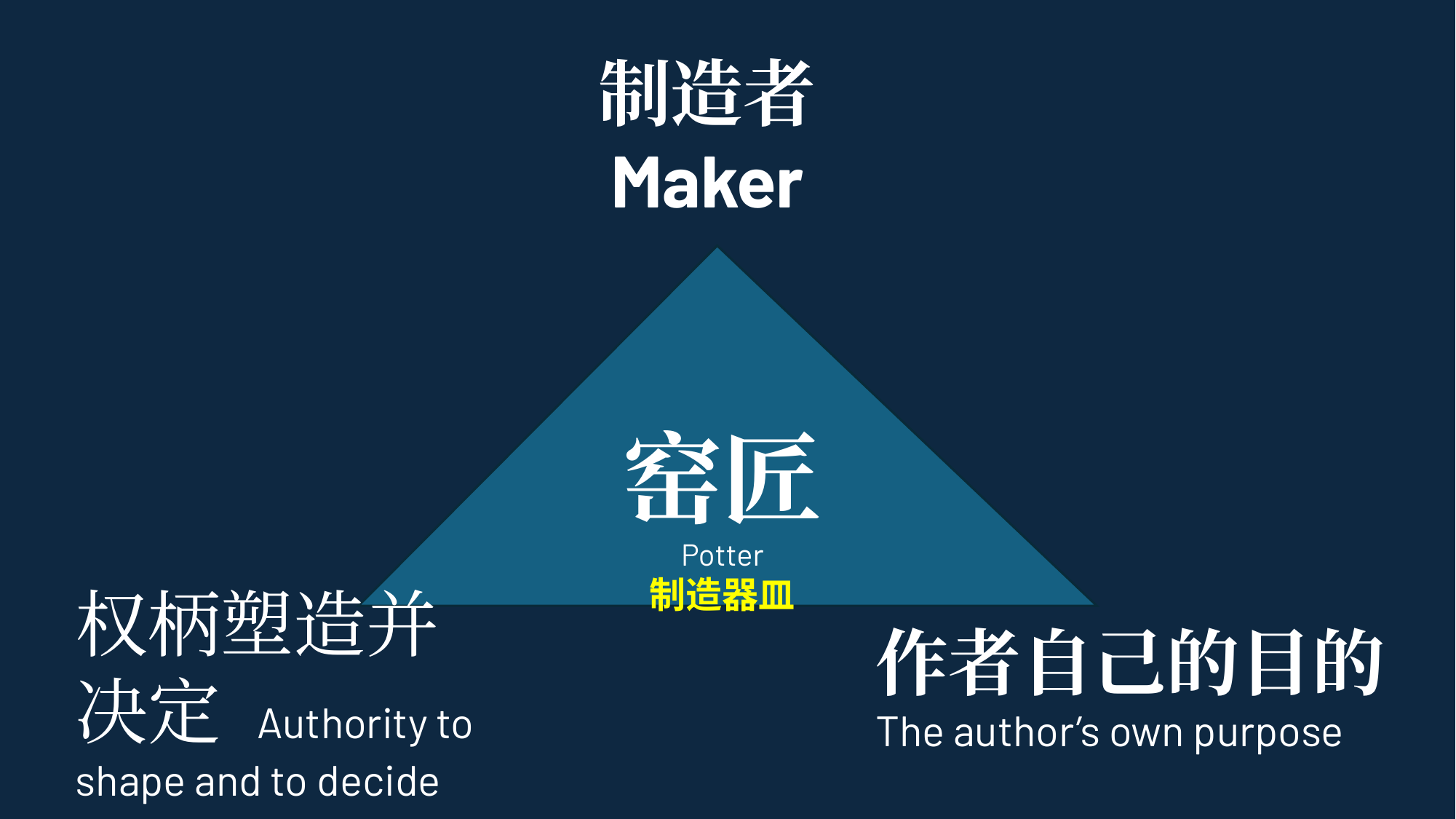

制造者
Maker
窑匠
Potter
制造器皿
权柄塑造并决定 Authority to shape and to decide
作者自己的目的
The author’s own purpose